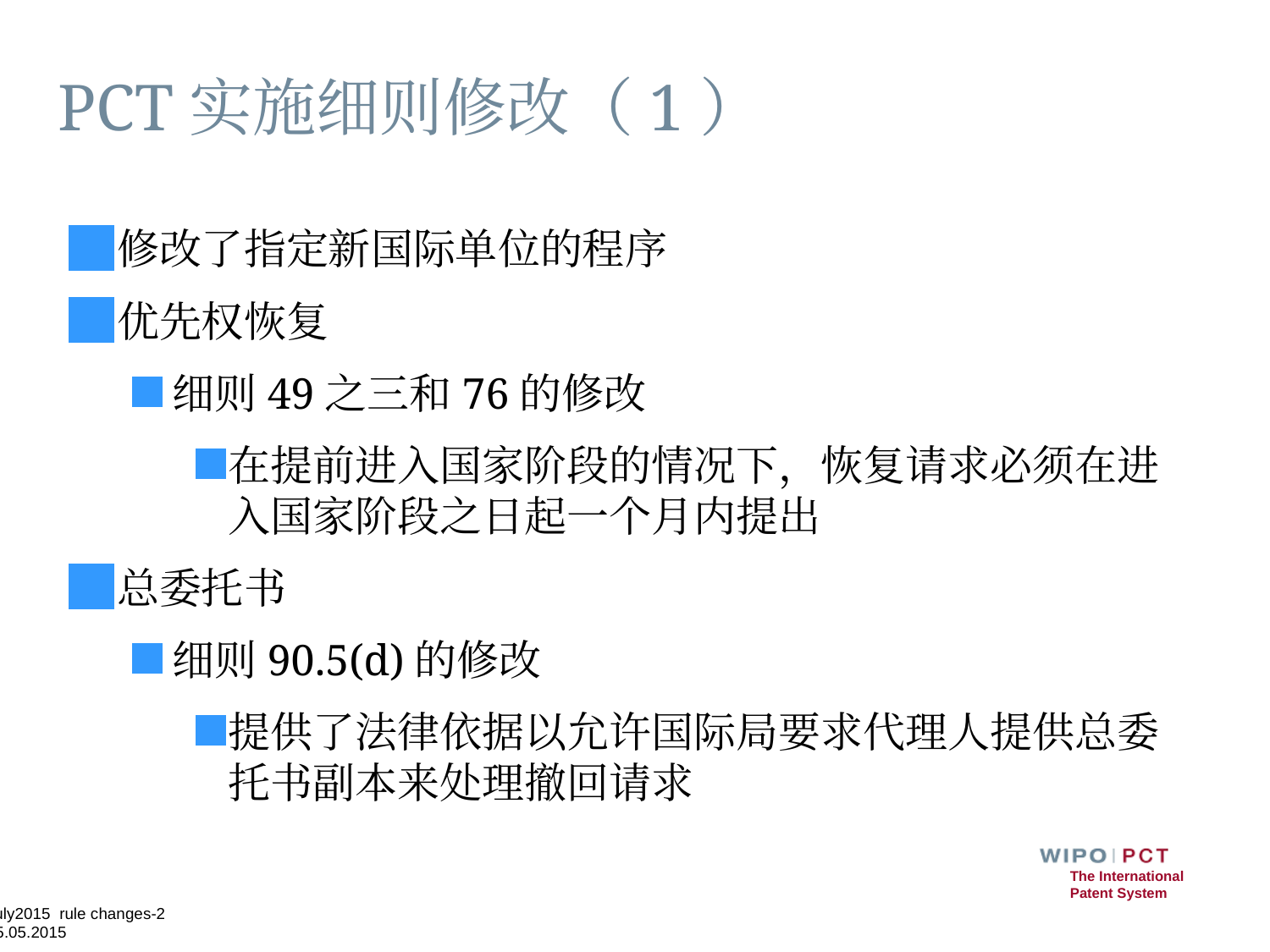

# PCT实施细则修改（1）
修改了指定新国际单位的程序
优先权恢复
细则49之三和76的修改
在提前进入国家阶段的情况下，恢复请求必须在进入国家阶段之日起一个月内提出
总委托书
细则90.5(d)的修改
提供了法律依据以允许国际局要求代理人提供总委托书副本来处理撤回请求